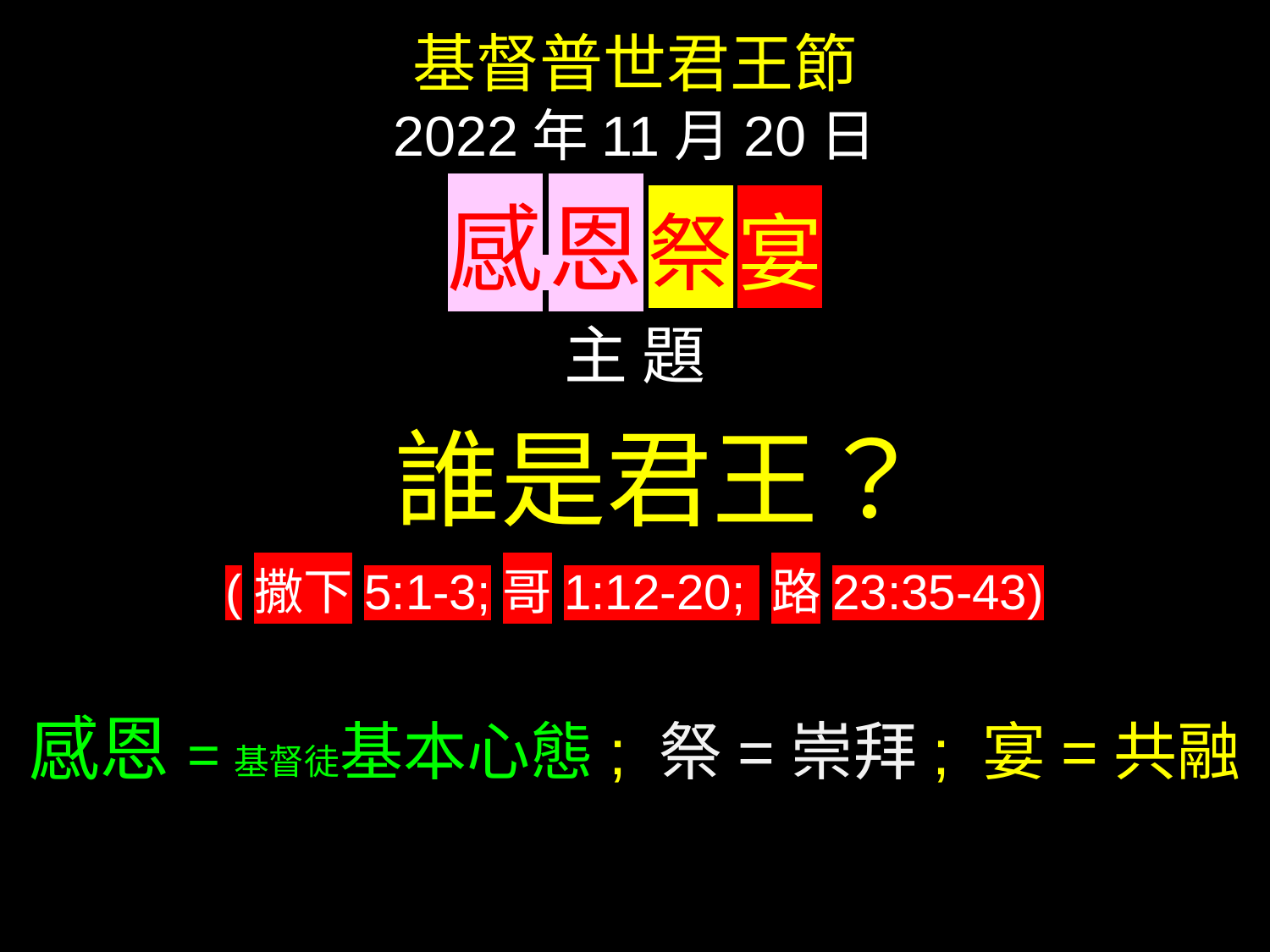

基督普世君王節
2022年11月20日
感 恩 祭 宴

主 題
 誰是君王？
(撒下5:1-3;哥1:12-20; 路23:35-43)

感恩=基督徒基本心態; 祭=崇拜; 宴=共融